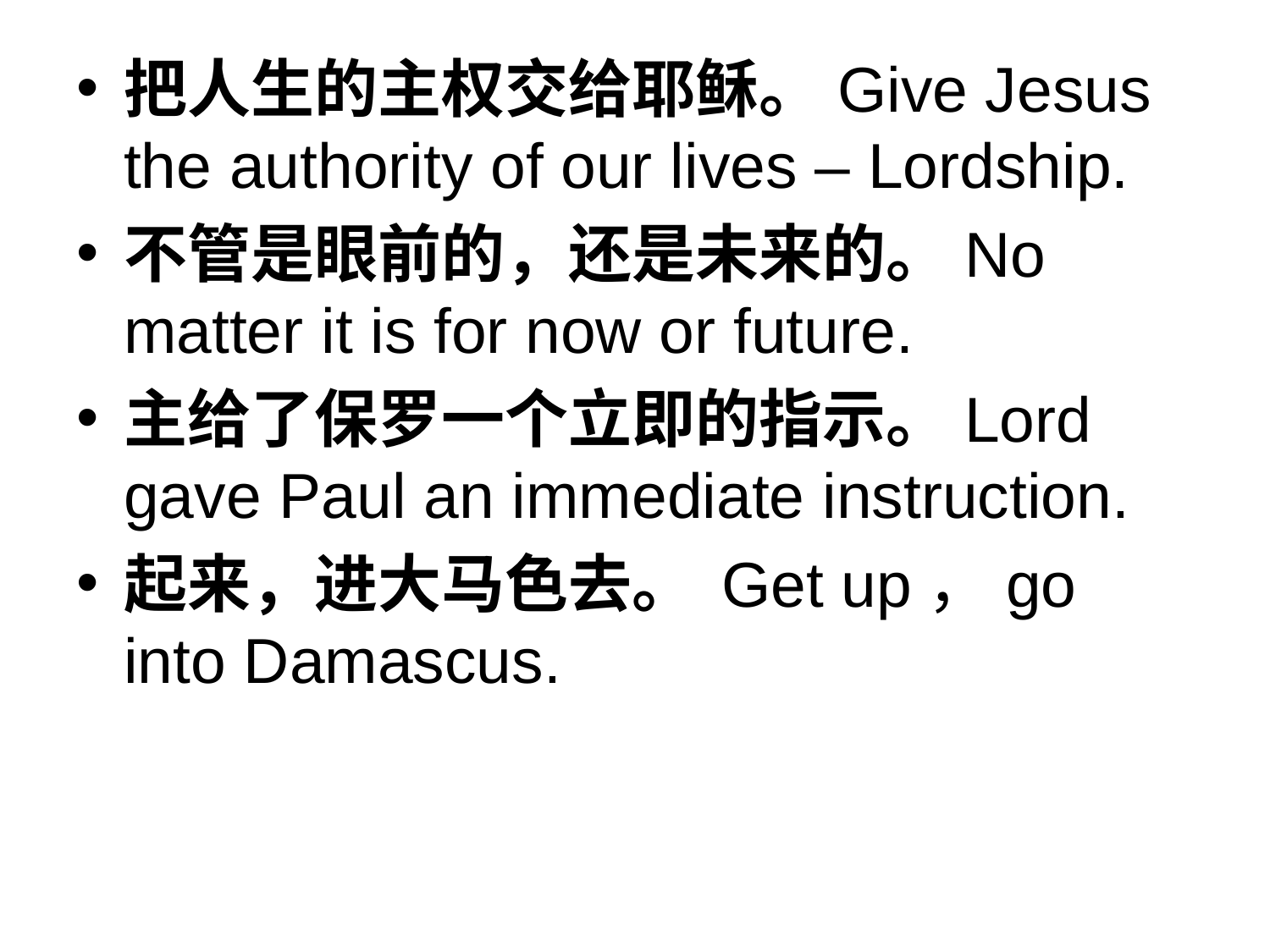

把人生的主权交给耶稣。Give Jesus the authority of our lives – Lordship.
不管是眼前的，还是未来的。No matter it is for now or future.
主给了保罗一个立即的指示。Lord gave Paul an immediate instruction.
起来，进大马色去。 Get up，go into Damascus.